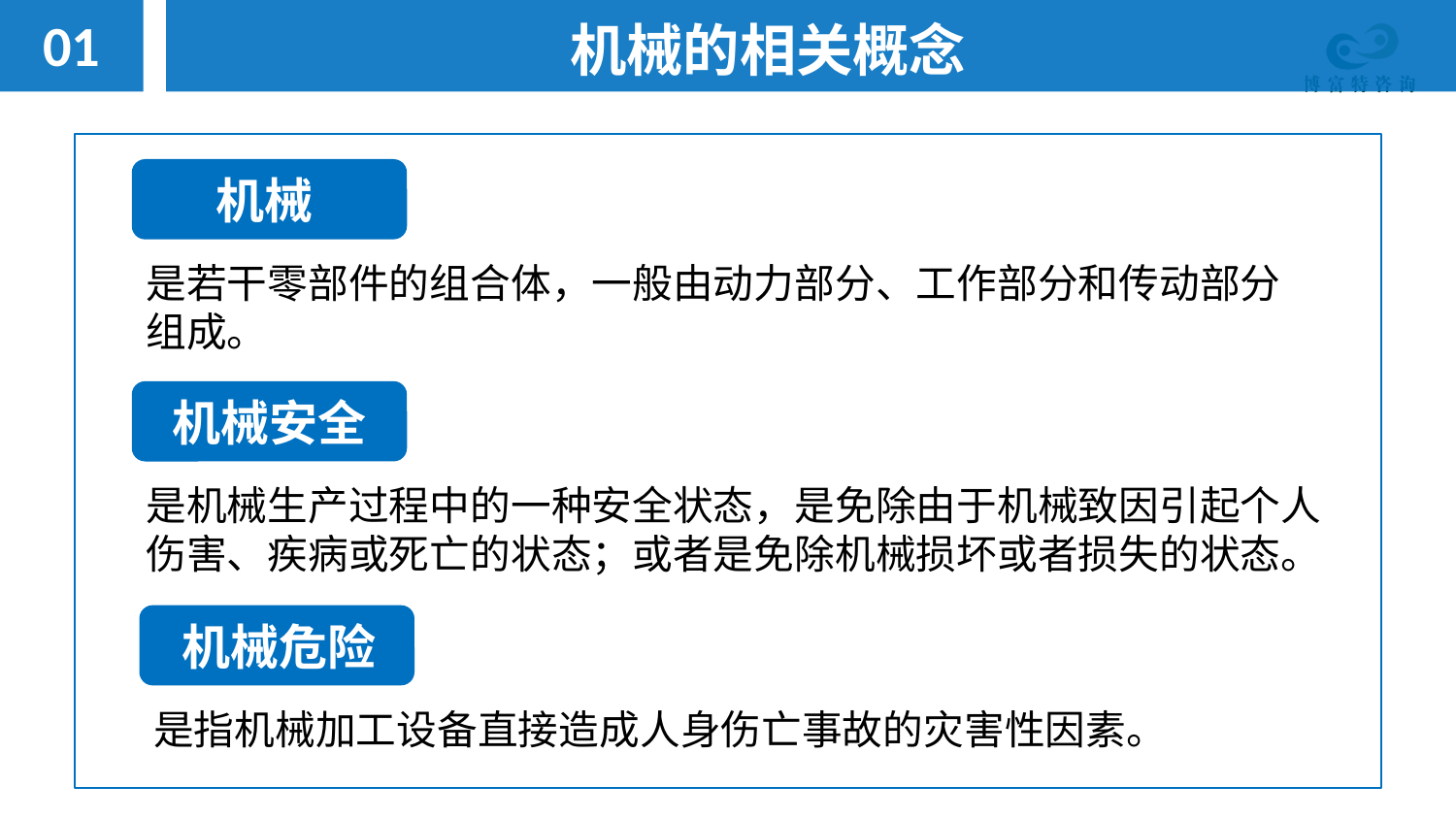

01
机械的相关概念

机械
是若干零部件的组合体，一般由动力部分、工作部分和传动部分组成。

机械安全
是机械生产过程中的一种安全状态，是免除由于机械致因引起个人伤害、疾病或死亡的状态；或者是免除机械损坏或者损失的状态。

机械危险
是指机械加工设备直接造成人身伤亡事故的灾害性因素。